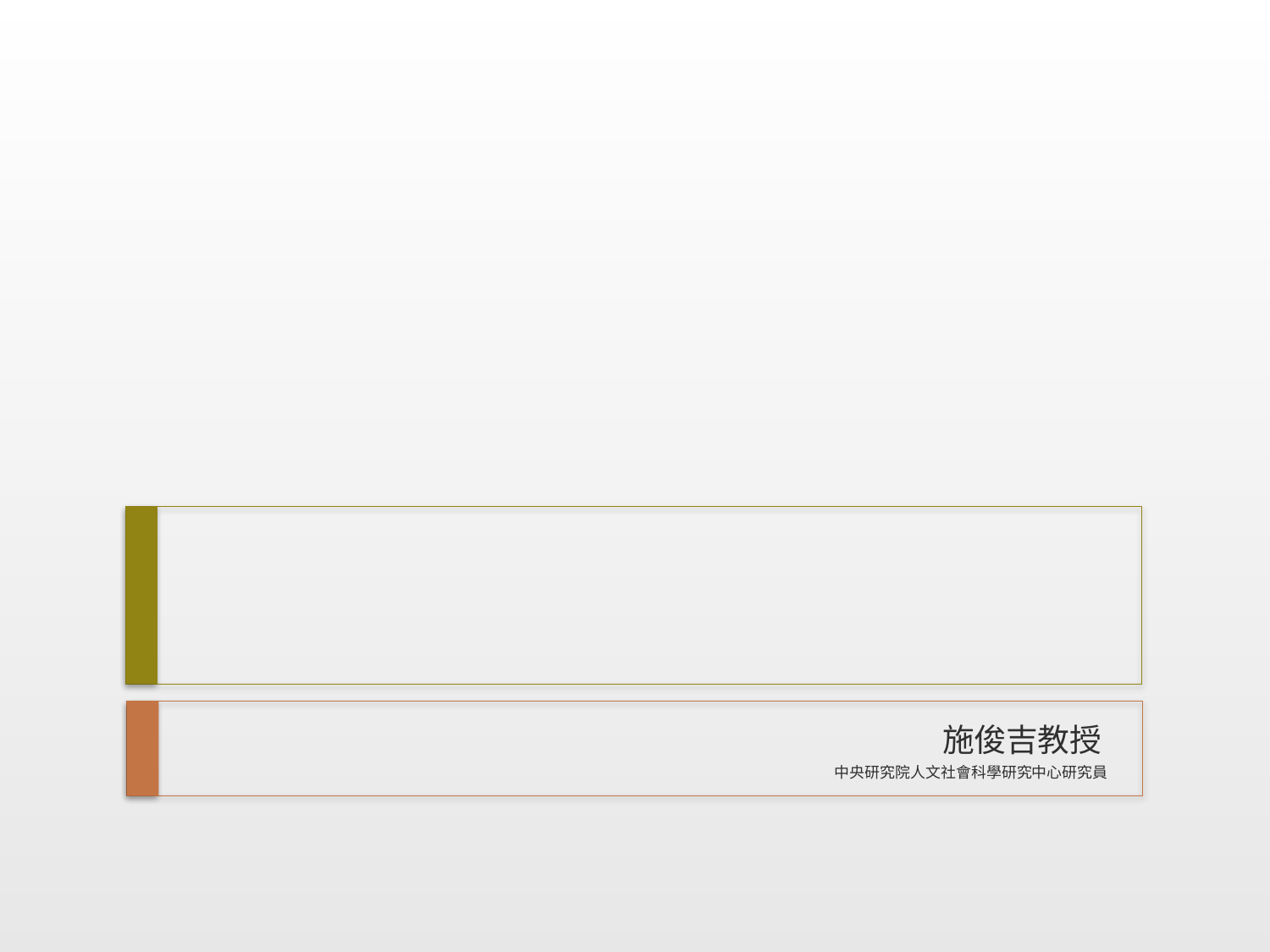

# 網路金融及第三方支付發展趨勢
施俊吉教授
中央研究院人文社會科學研究中心研究員